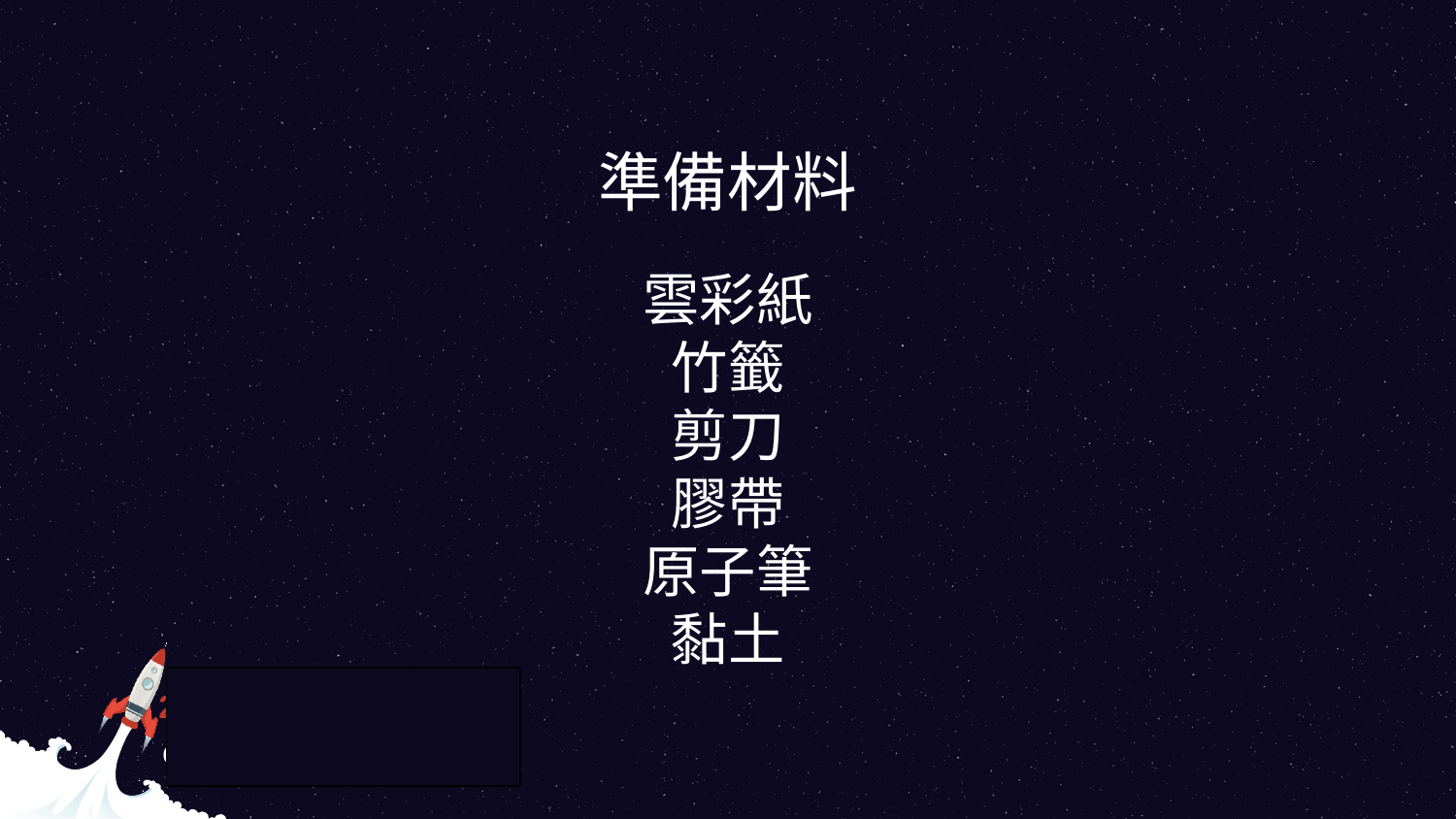

準備材料
雲彩紙
竹籤
剪刀
膠帶
原子筆
黏土